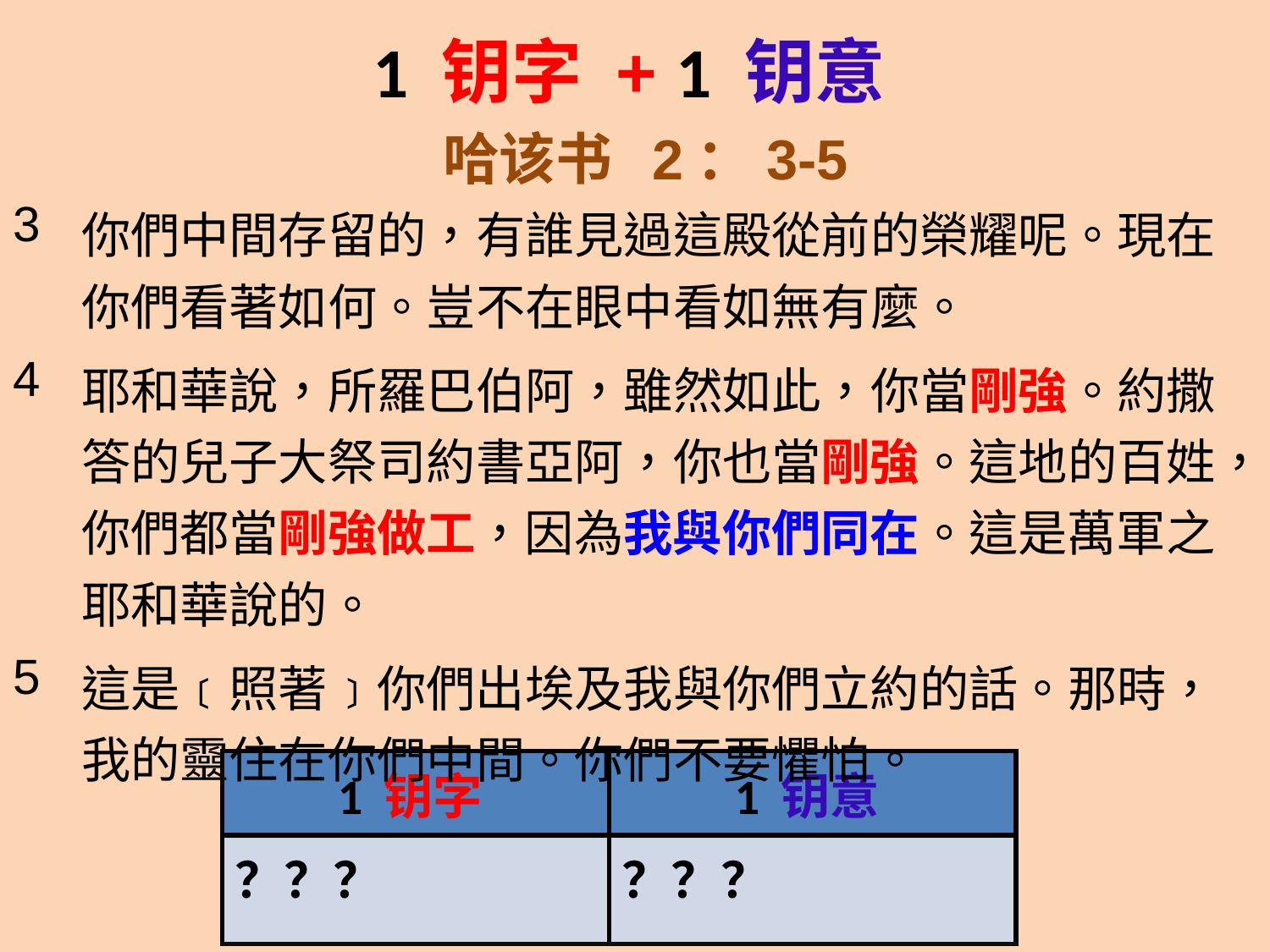

1 钥字 + 1 钥意
哈该书  2：3-5

| 3 | 你們中間存留的，有誰見過這殿從前的榮耀呢。現在你們看著如何。豈不在眼中看如無有麼。 |
| --- | --- |
| 4 | 耶和華說，所羅巴伯阿，雖然如此，你當剛強。約撒答的兒子大祭司約書亞阿，你也當剛強。這地的百姓，你們都當剛強做工，因為我與你們同在。這是萬軍之耶和華說的。 |
| 5 | 這是﹝照著﹞你們出埃及我與你們立約的話。那時，我的靈住在你們中間。你們不要懼怕。 |
| 1 钥字 | 1 钥意 |
| --- | --- |
| ？？？ | ？？？ |